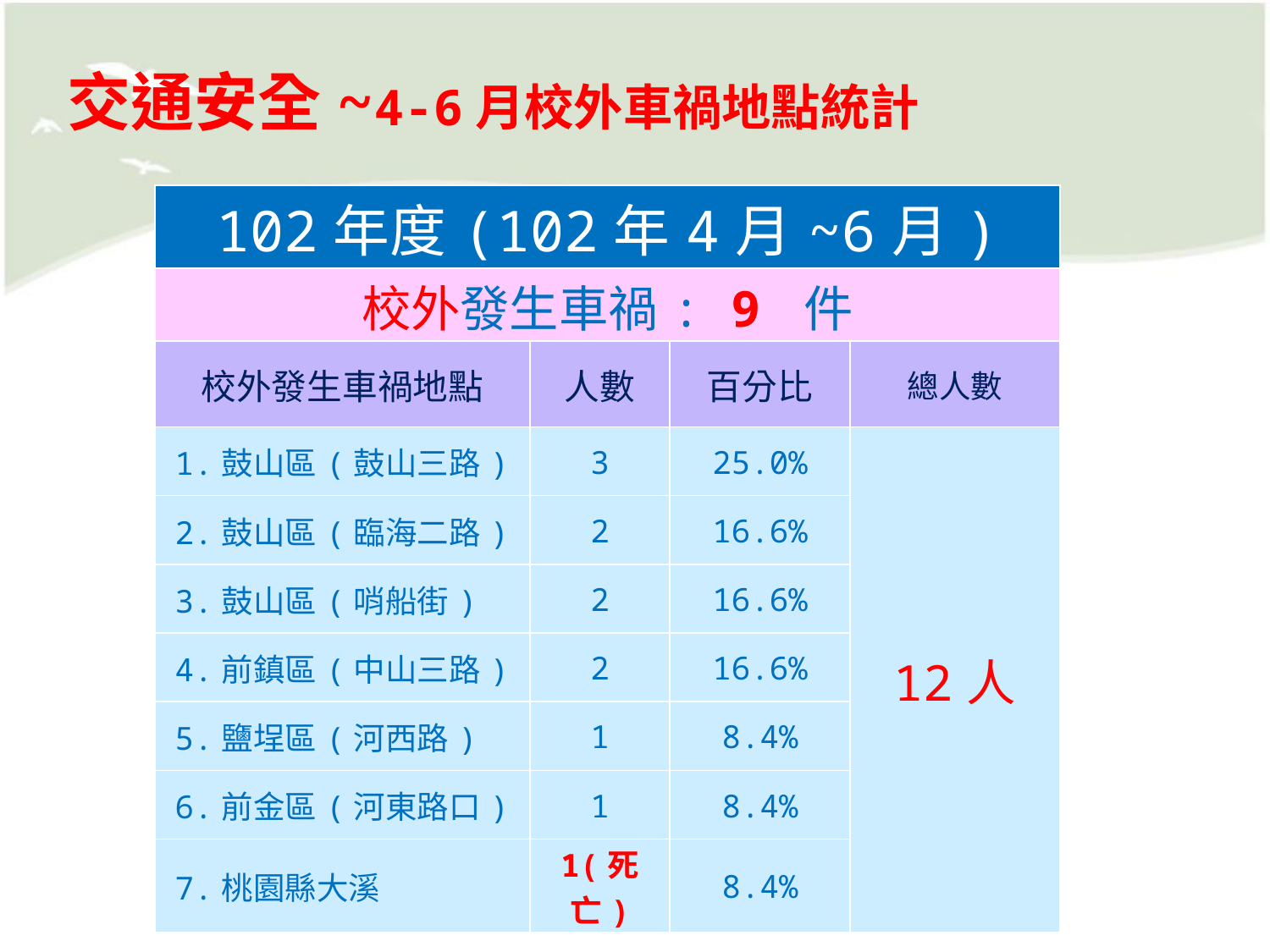

交通安全~4-6月校外車禍地點統計
| 102年度(102年4月~6月) |  |  |  |
| --- | --- | --- | --- |
| 校外發生車禍: 9 件 |  |  |  |
| 校外發生車禍地點 | 人數 | 百分比 | 總人數 |
| 1.鼓山區(鼓山三路) | 3 | 25.0% | 12人 |
| 2.鼓山區(臨海二路) | 2 | 16.6% |  |
| 3.鼓山區(哨船街) | 2 | 16.6% |  |
| 4.前鎮區(中山三路) | 2 | 16.6% |  |
| 5.鹽埕區(河西路) | 1 | 8.4% |  |
| 6.前金區(河東路口) | 1 | 8.4% |  |
| 7.桃園縣大溪 | 1(死亡) | 8.4% |  |